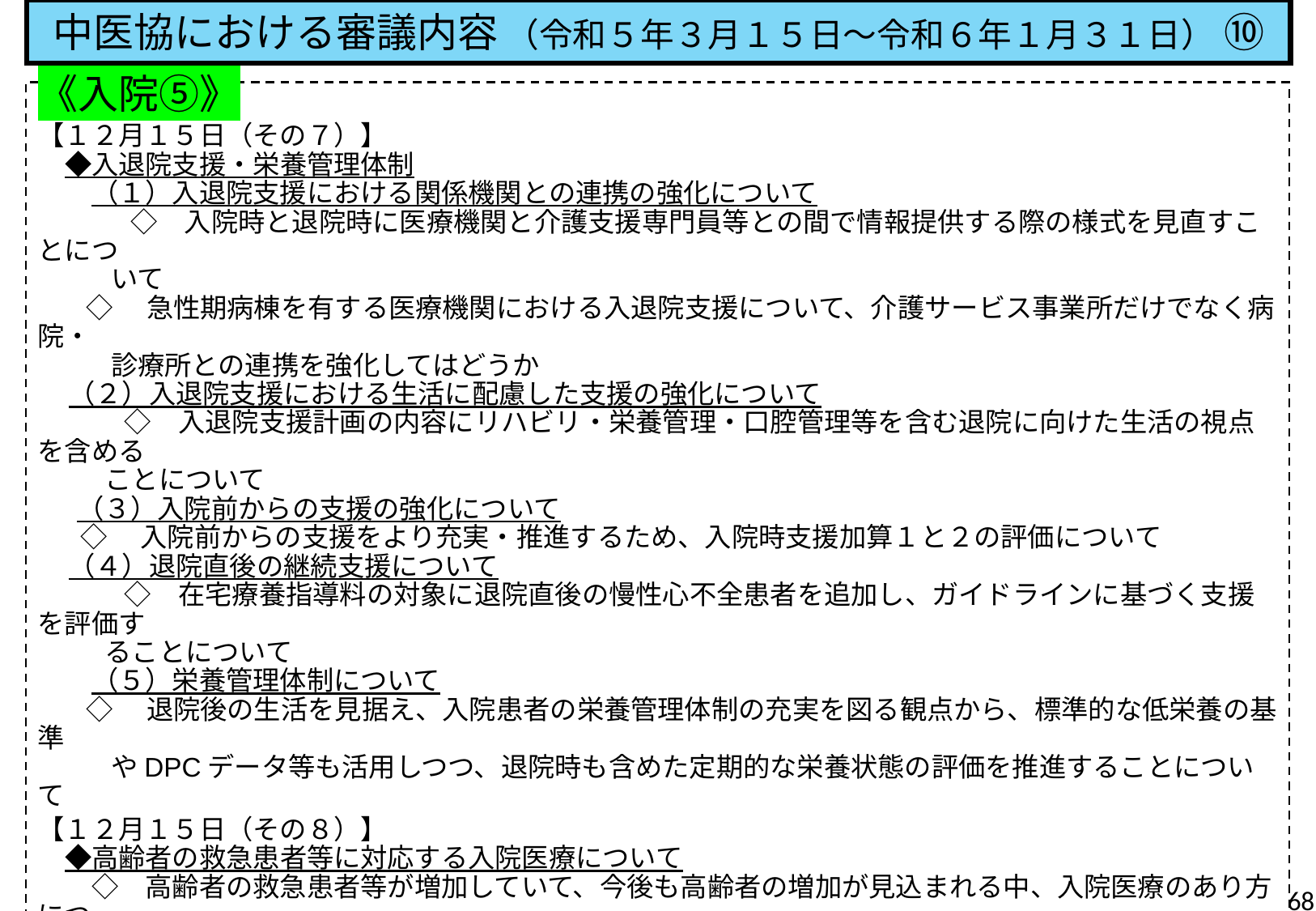

中医協における審議内容 （令和５年３月１５日～令和６年１月３１日） ⑩
《入院⑤》
【１２月１５日（その７）】
　◆入退院支援・栄養管理体制
　　（１）入退院支援における関係機関との連携の強化について
　　　  ◇　入院時と退院時に医療機関と介護支援専門員等との間で情報提供する際の様式を見直すことにつ
           いて
        ◇　急性期病棟を有する医療機関における入退院支援について、介護サービス事業所だけでなく病院・
           診療所との連携を強化してはどうか
    （２）入退院支援における生活に配慮した支援の強化について
　　　 ◇　入退院支援計画の内容にリハビリ・栄養管理・口腔管理等を含む退院に向けた生活の視点を含める
          ことについて
　  （３）入院前からの支援の強化について
       ◇　入院前からの支援をより充実・推進するため、入院時支援加算１と２の評価について
    （４）退院直後の継続支援について
　　　 ◇　在宅療養指導料の対象に退院直後の慢性心不全患者を追加し、ガイドラインに基づく支援を評価す
          ることについて
　　（５）栄養管理体制について
        ◇　退院後の生活を見据え、入院患者の栄養管理体制の充実を図る観点から、標準的な低栄養の基準
           やDPCデータ等も活用しつつ、退院時も含めた定期的な栄養状態の評価を推進することについて
【１２月１５日（その８）】
　◆高齢者の救急患者等に対応する入院医療について
　　◇　高齢者の救急患者等が増加していて、今後も高齢者の増加が見込まれる中、入院医療のあり方につ
        いて
　　◇　その際、地域において、必要な人員体制等により救急患者等を受け入れる体制を整え、リハビリ、栄養
        管理、入退院支援、在宅復帰等の機能を包括的に担うことを評価することについて
68